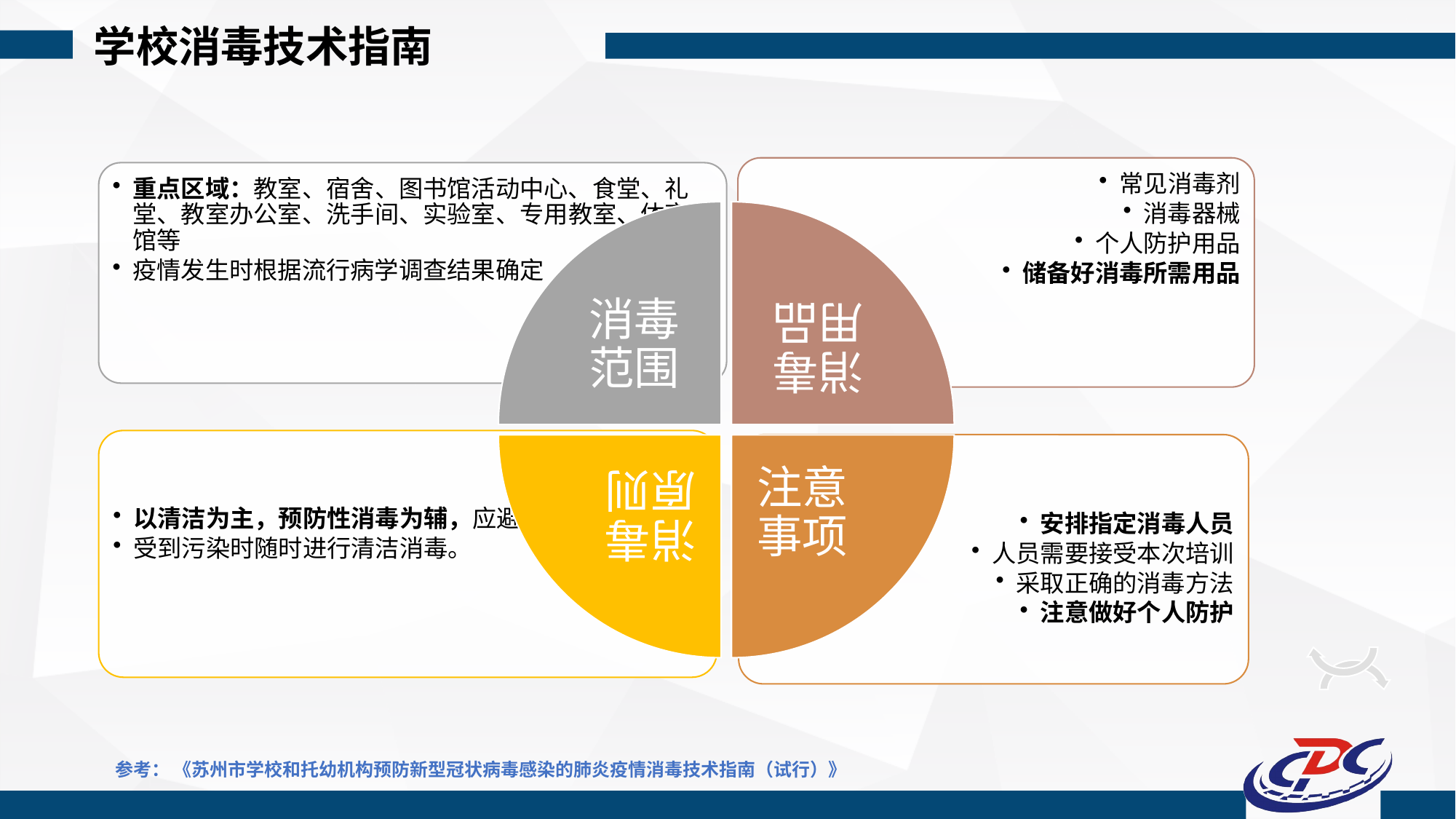

学校消毒技术指南
安排指定消毒人员
人员需要接受本次培训
采取正确的消毒方法
注意做好个人防护
以清洁为主，预防性消毒为辅，应避免过度消毒
受到污染时随时进行清洁消毒。
常见消毒剂
消毒器械
个人防护用品
储备好消毒所需用品
重点区域：教室、宿舍、图书馆活动中心、食堂、礼堂、教室办公室、洗手间、实验室、专用教室、体育馆等
疫情发生时根据流行病学调查结果确定
消毒范围
消毒用品
注意事项
消毒原则
参考： 《苏州市学校和托幼机构预防新型冠状病毒感染的肺炎疫情消毒技术指南（试行）》